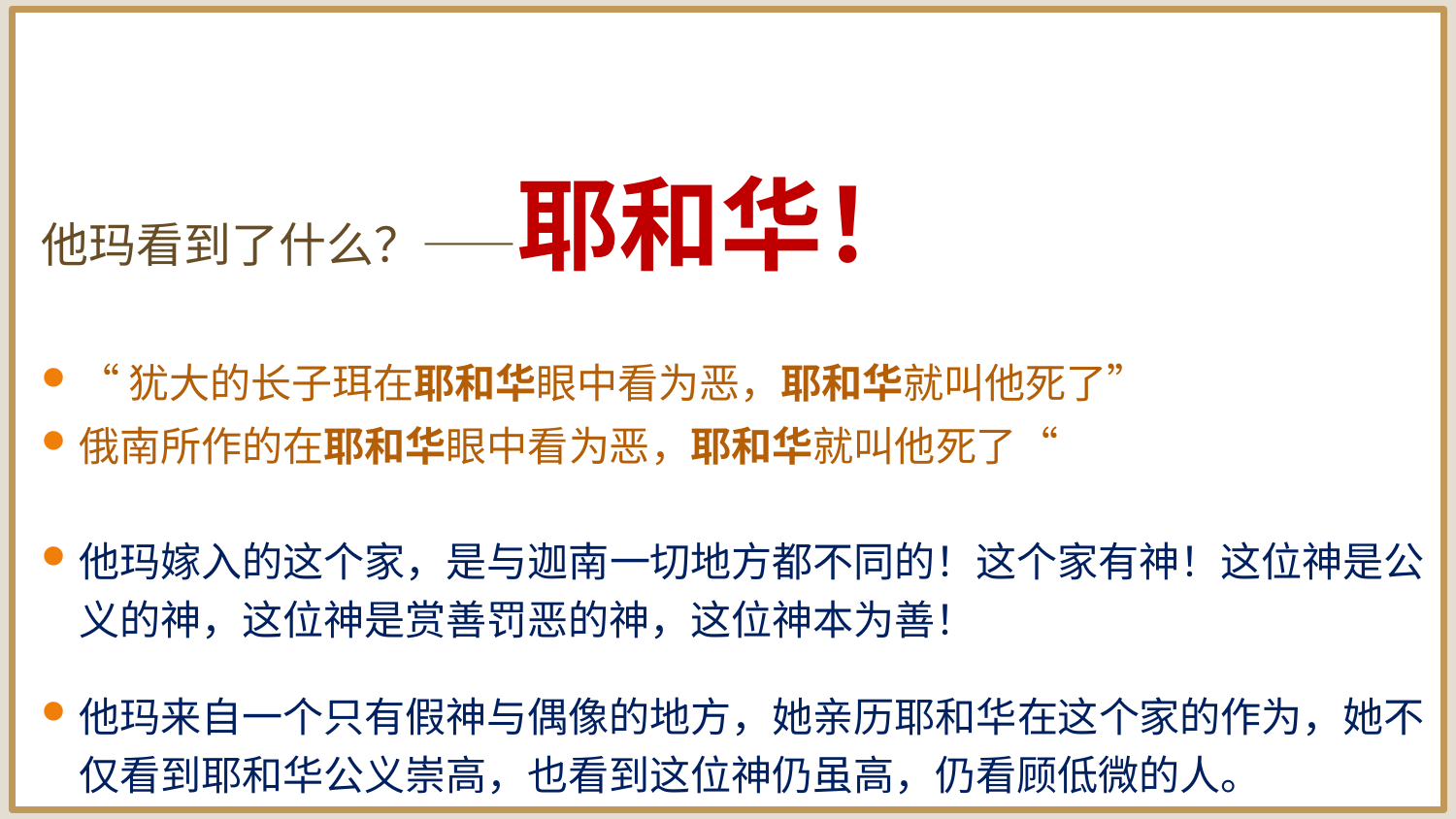

他玛看到了什么？——耶和华！

“犹大的长子珥在耶和华眼中看为恶，耶和华就叫他死了”
俄南所作的在耶和华眼中看为恶，耶和华就叫他死了“

他玛嫁入的这个家，是与迦南一切地方都不同的！这个家有神！这位神是公义的神，这位神是赏善罚恶的神，这位神本为善！

他玛来自一个只有假神与偶像的地方，她亲历耶和华在这个家的作为，她不仅看到耶和华公义崇高，也看到这位神仍虽高，仍看顾低微的人。